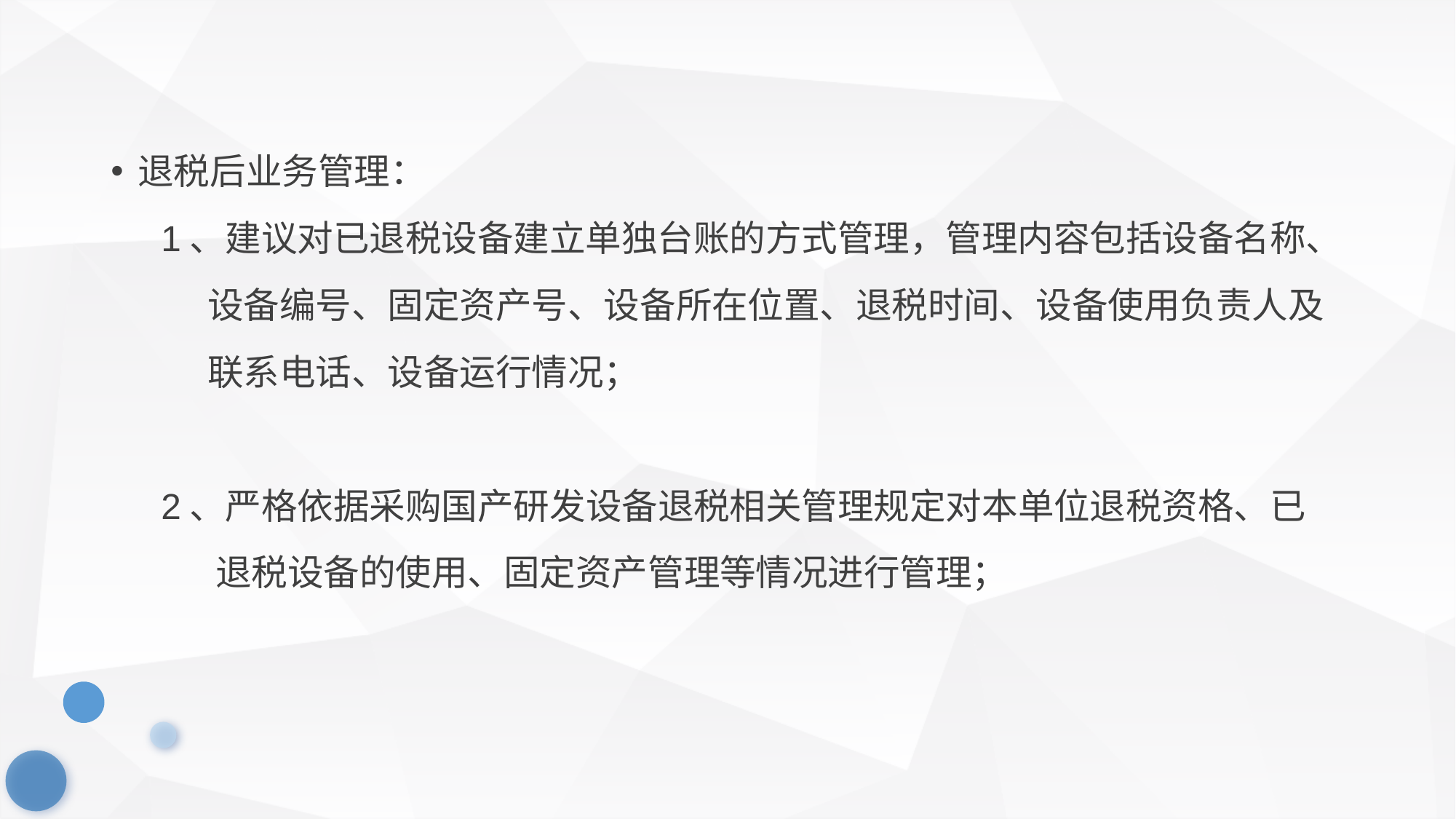

退税后业务管理：
     1、建议对已退税设备建立单独台账的方式管理，管理内容包括设备名称、
           设备编号、固定资产号、设备所在位置、退税时间、设备使用负责人及
           联系电话、设备运行情况；

     2、严格依据采购国产研发设备退税相关管理规定对本单位退税资格、已
            退税设备的使用、固定资产管理等情况进行管理；